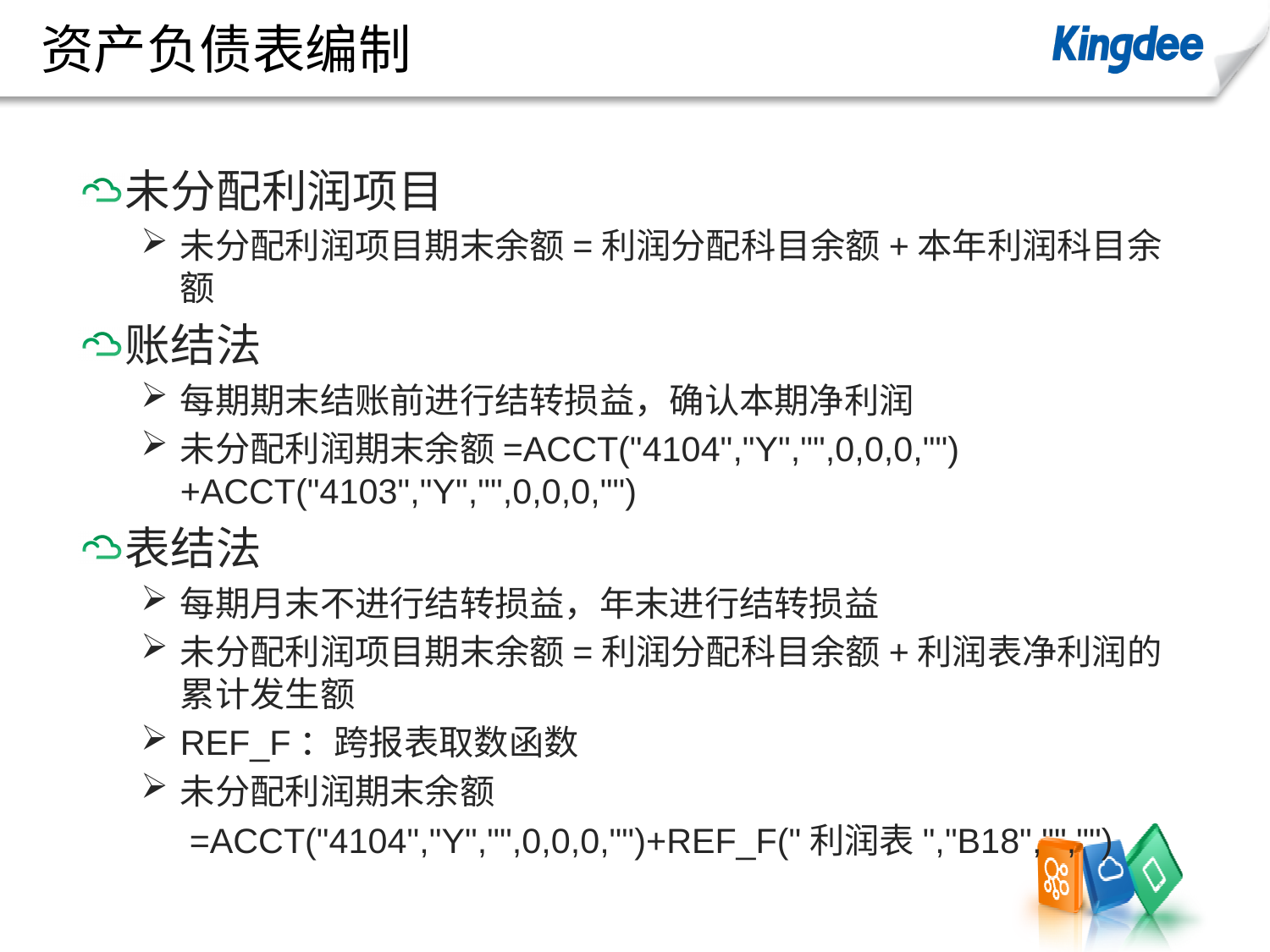

# 资产负债表编制
未分配利润项目
未分配利润项目期末余额=利润分配科目余额+本年利润科目余额
账结法
每期期末结账前进行结转损益，确认本期净利润
未分配利润期末余额=ACCT("4104","Y","",0,0,0,"")+ACCT("4103","Y","",0,0,0,"")
表结法
每期月末不进行结转损益，年末进行结转损益
未分配利润项目期末余额=利润分配科目余额+利润表净利润的累计发生额
REF_F：跨报表取数函数
未分配利润期末余额
     =ACCT("4104","Y","",0,0,0,"")+REF_F("利润表","B18","","")